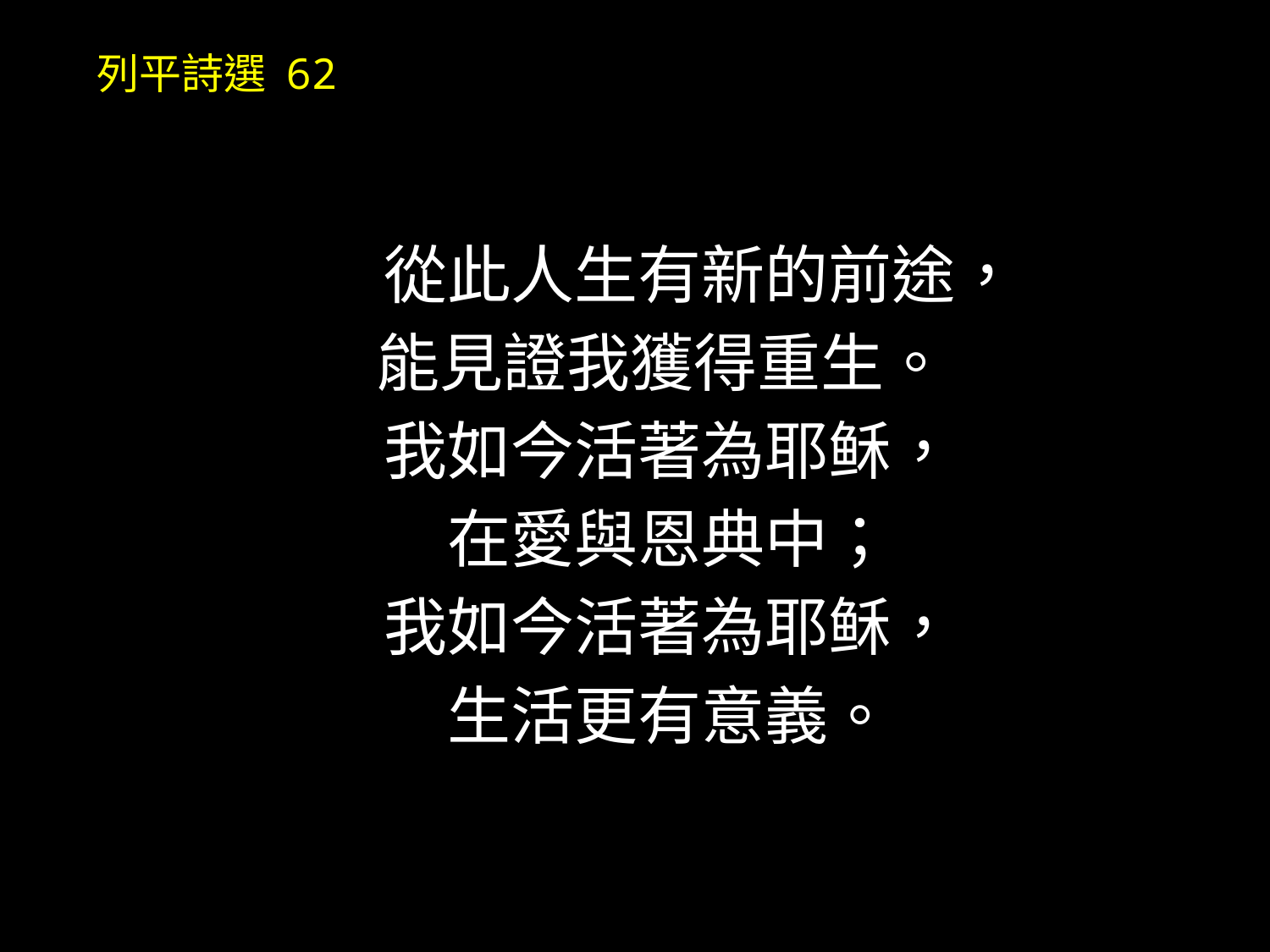

列平詩選 62
從此人生有新的前途，
能見證我獲得重生。
我如今活著為耶稣，
在愛與恩典中；
我如今活著為耶稣，
生活更有意義。